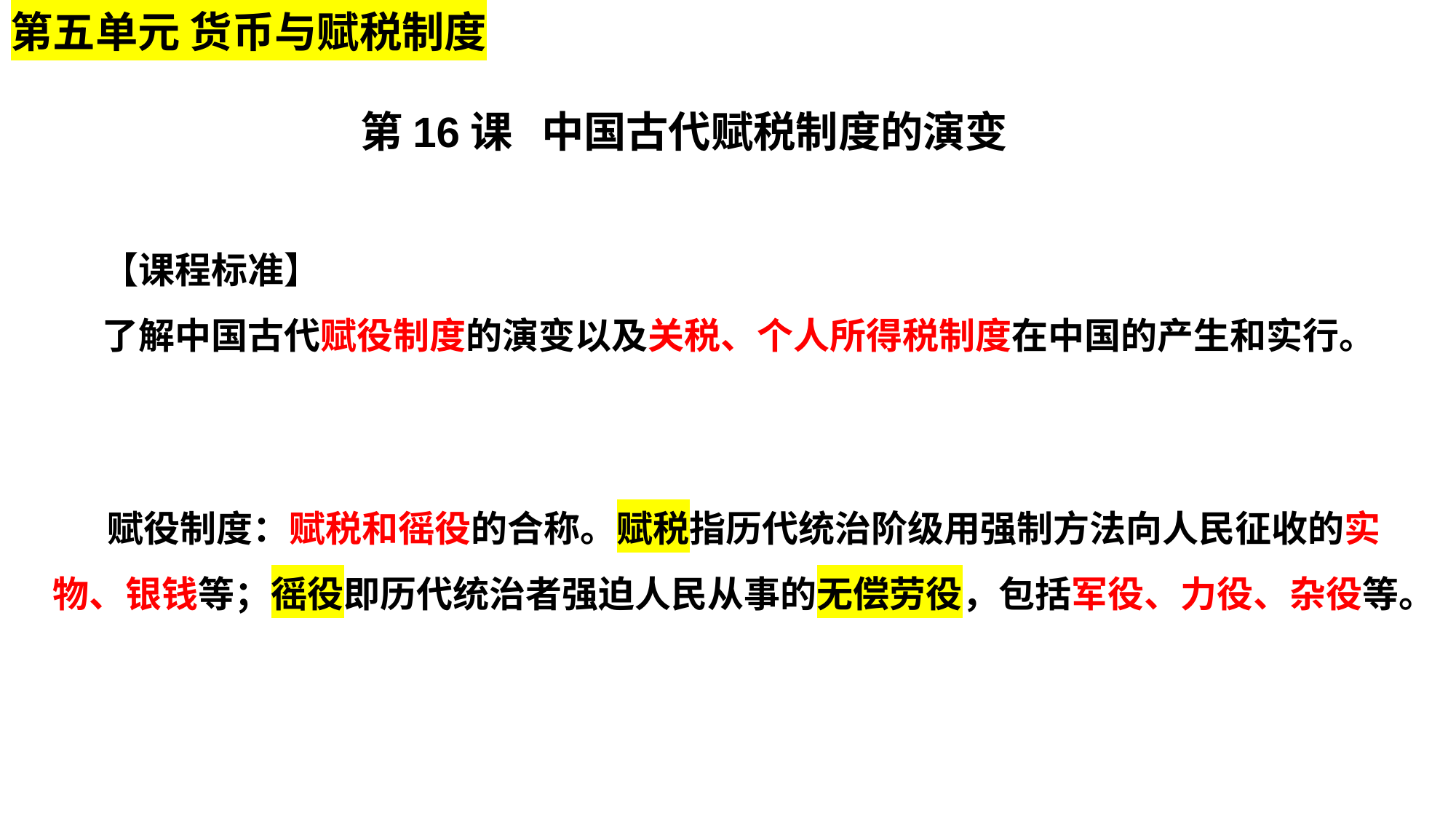

第五单元 货币与赋税制度
第16课   中国古代赋税制度的演变
【课程标准】
了解中国古代赋役制度的演变以及关税、个人所得税制度在中国的产生和实行。
赋役制度：赋税和徭役的合称。赋税指历代统治阶级用强制方法向人民征收的实物、银钱等；徭役即历代统治者强迫人民从事的无偿劳役，包括军役、力役、杂役等。